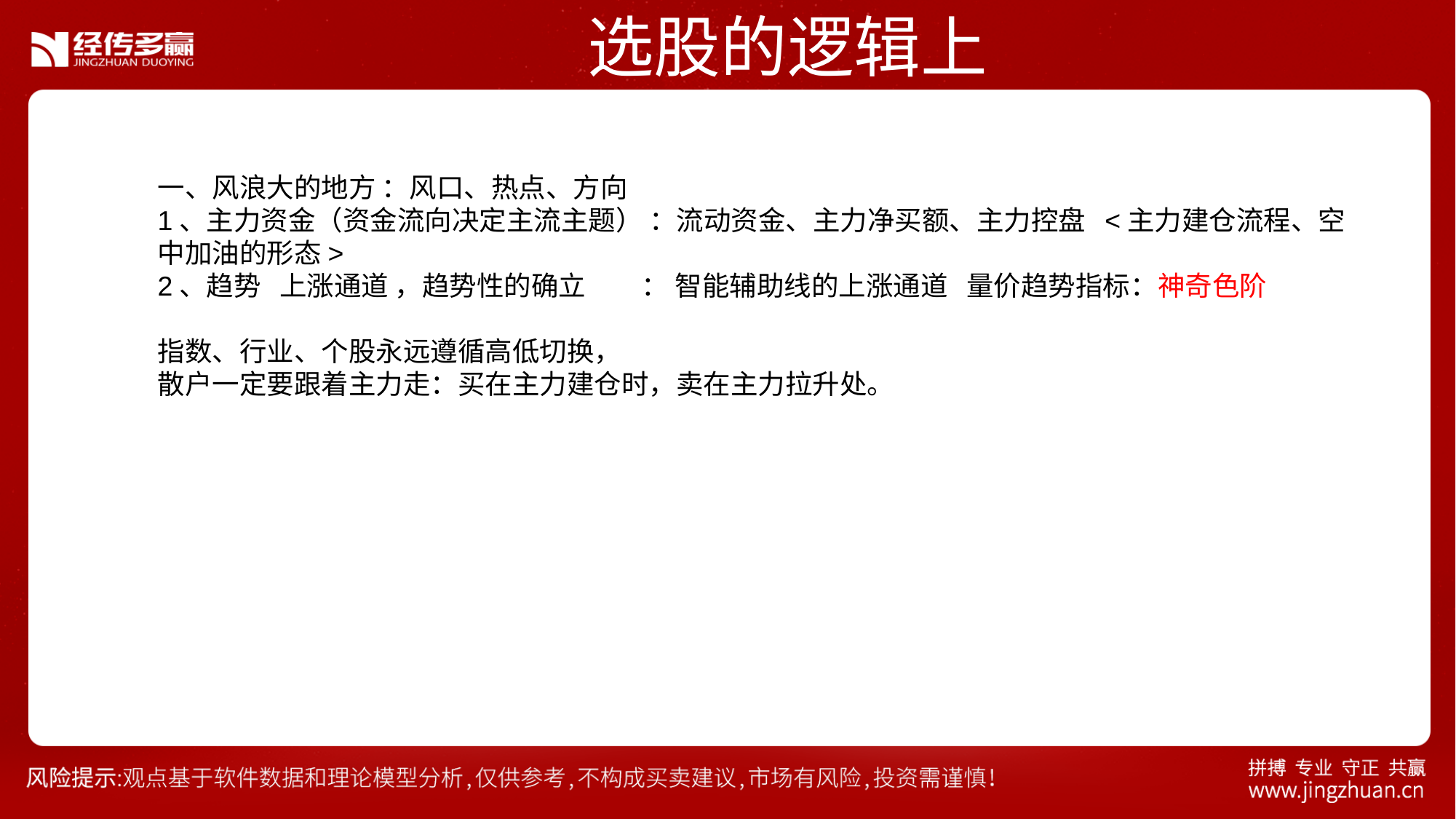

选股的逻辑上
一、风浪大的地方 ：风口、热点、方向
1、主力资金（资金流向决定主流主题） ：流动资金、主力净买额、主力控盘  <主力建仓流程、空中加油的形态>
2、趋势   上涨通道 ，趋势性的确立         ： 智能辅助线的上涨通道   量价趋势指标：神奇色阶

指数、行业、个股永远遵循高低切换，
散户一定要跟着主力走：买在主力建仓时，卖在主力拉升处。